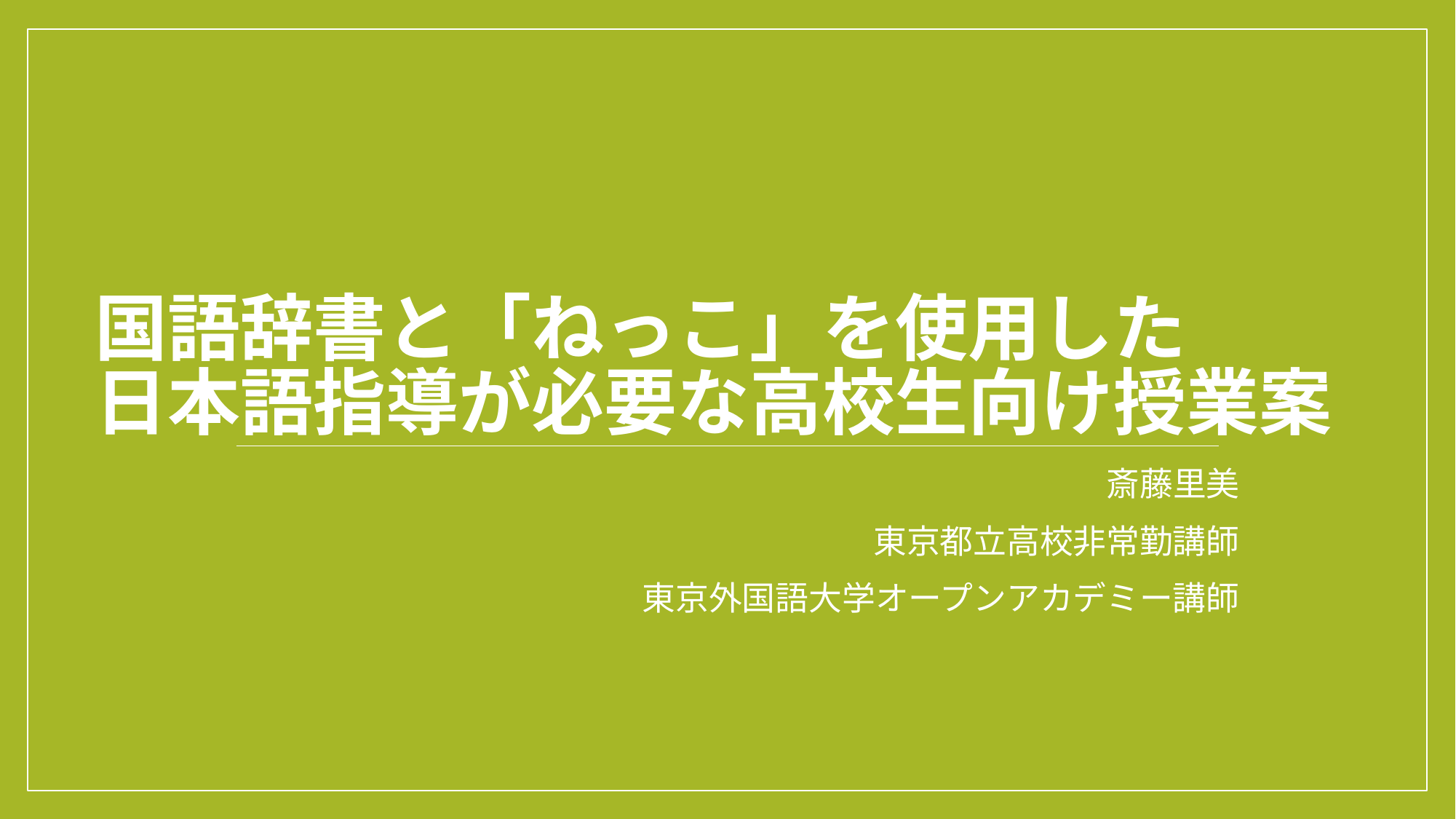

# 国語辞書と「ねっこ」を使用した 日本語指導が必要な高校生向け授業案
斎藤里美
東京都立高校非常勤講師
東京外国語大学オープンアカデミー講師